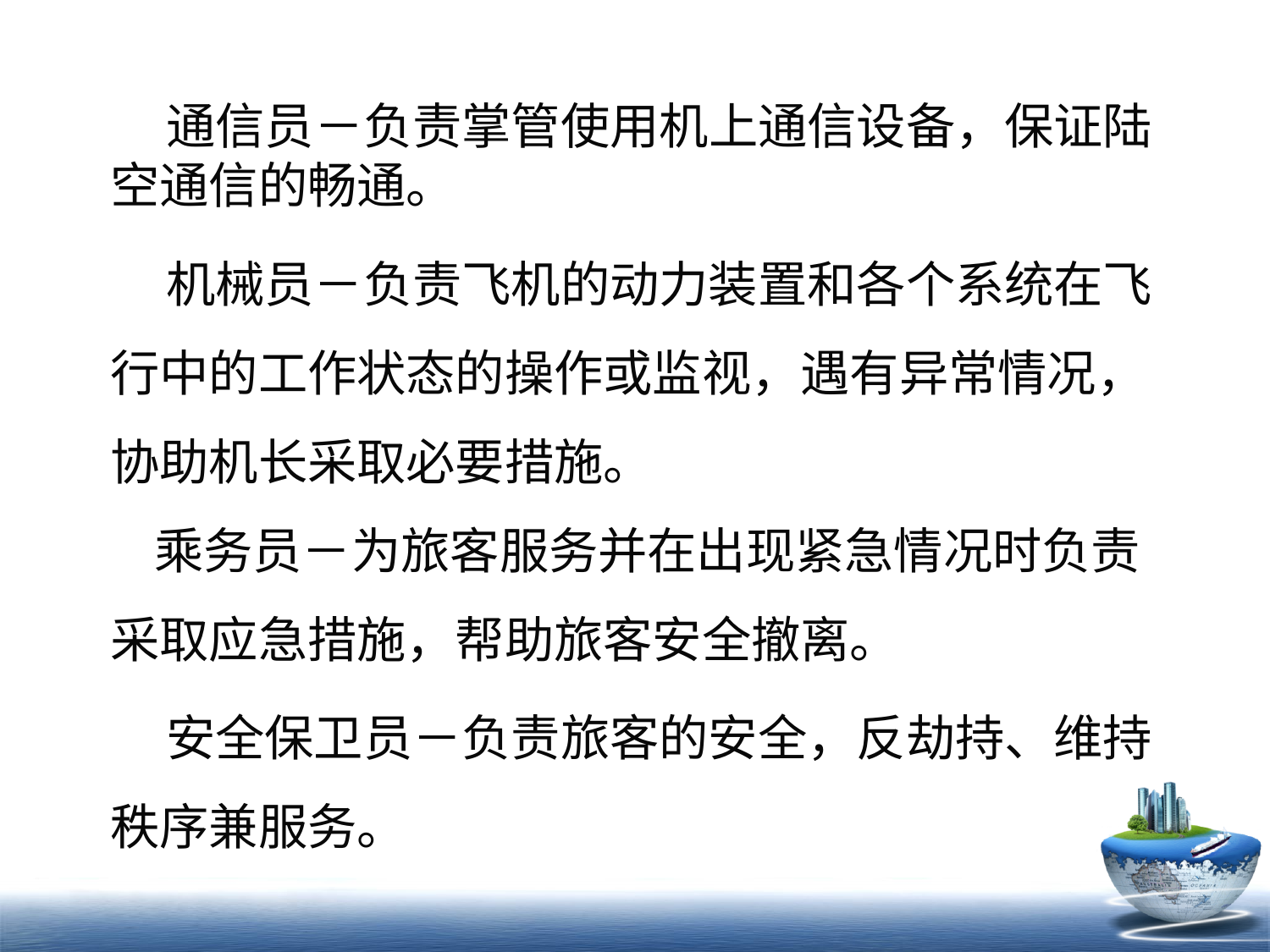

通信员－负责掌管使用机上通信设备，保证陆空通信的畅通。
    机械员－负责飞机的动力装置和各个系统在飞行中的工作状态的操作或监视，遇有异常情况，协助机长采取必要措施。
    乘务员－为旅客服务并在出现紧急情况时负责采取应急措施，帮助旅客安全撤离。
    安全保卫员－负责旅客的安全，反劫持、维持秩序兼服务。